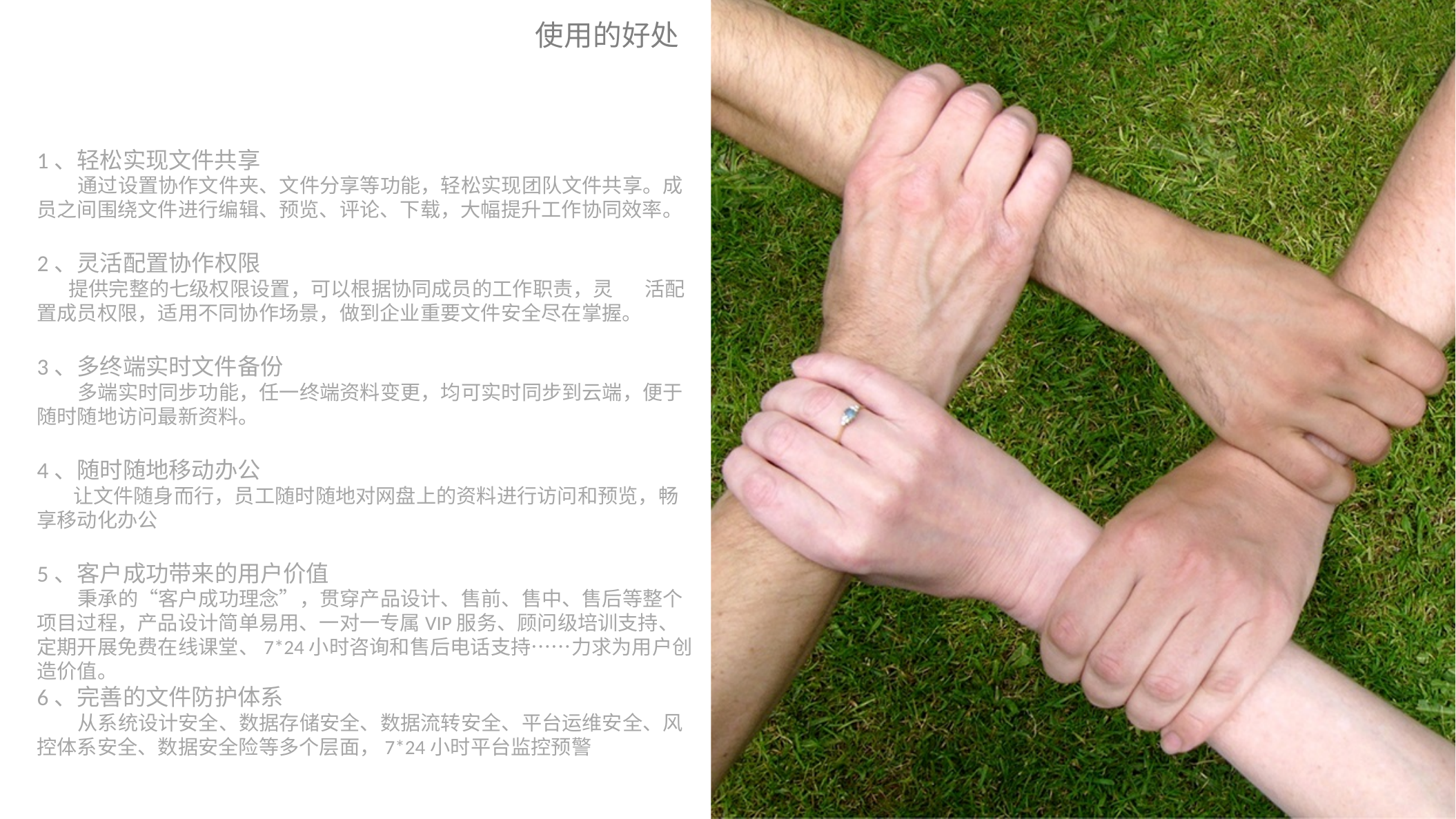

使用的好处
1、轻松实现文件共享
        通过设置协作文件夹、文件分享等功能，轻松实现团队文件共享。成员之间围绕文件进行编辑、预览、评论、下载，大幅提升工作协同效率。

2、灵活配置协作权限
      提供完整的七级权限设置，可以根据协同成员的工作职责，灵       活配置成员权限，适用不同协作场景，做到企业重要文件安全尽在掌握。

3、多终端实时文件备份
        多端实时同步功能，任一终端资料变更，均可实时同步到云端，便于随时随地访问最新资料。

4、随时随地移动办公
       让文件随身而行，员工随时随地对网盘上的资料进行访问和预览，畅享移动化办公

5、客户成功带来的用户价值
        秉承的“客户成功理念”，贯穿产品设计、售前、售中、售后等整个项目过程，产品设计简单易用、一对一专属VIP服务、顾问级培训支持、定期开展免费在线课堂、7*24小时咨询和售后电话支持……力求为用户创造价值。
6、完善的文件防护体系
        从系统设计安全、数据存储安全、数据流转安全、平台运维安全、风控体系安全、数据安全险等多个层面，7*24小时平台监控预警